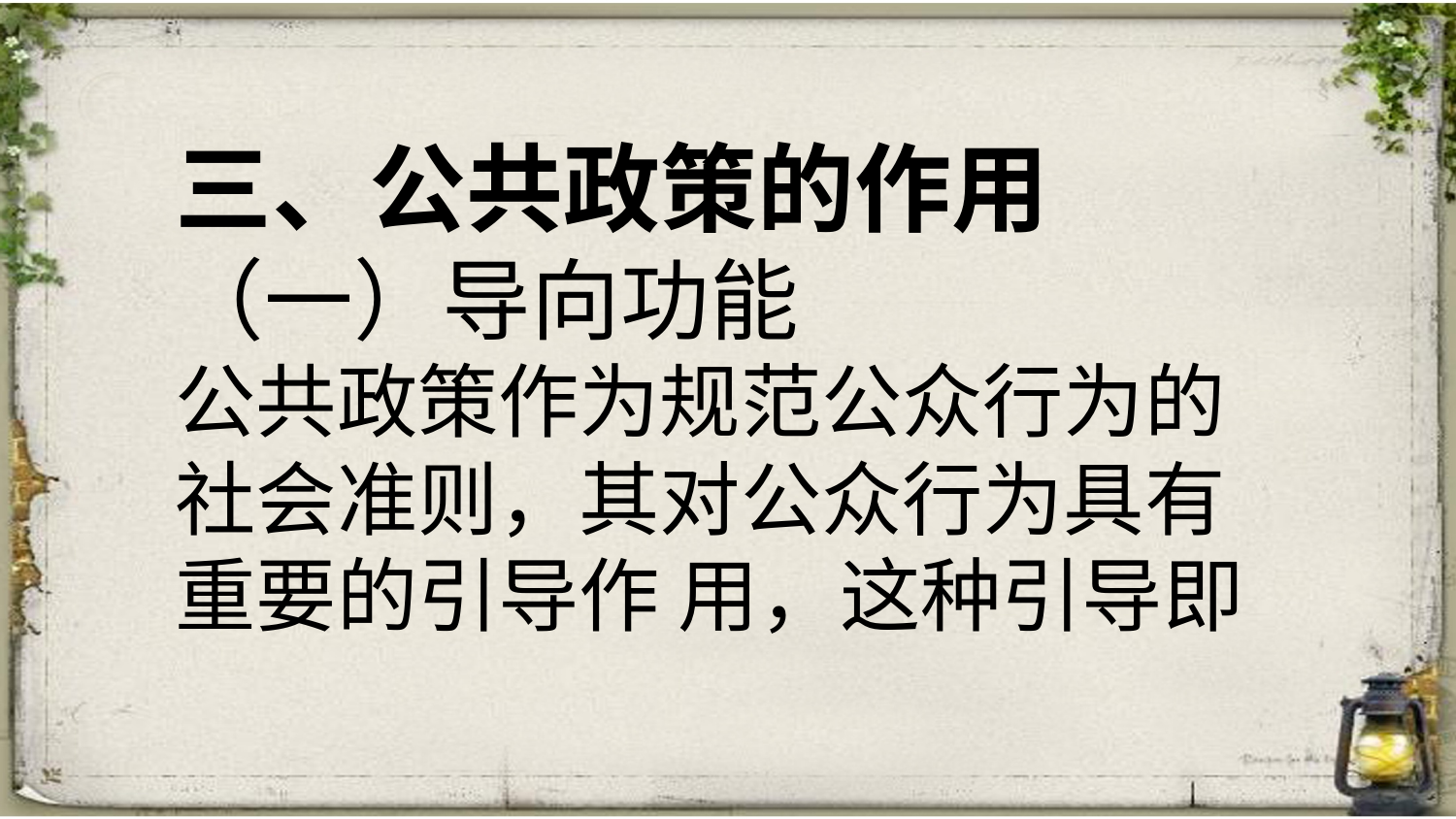

三、公共政策的作用
（一）导向功能
公共政策作为规范公众行为的社会准则，其对公众行为具有重要的引导作 用，这种引导即